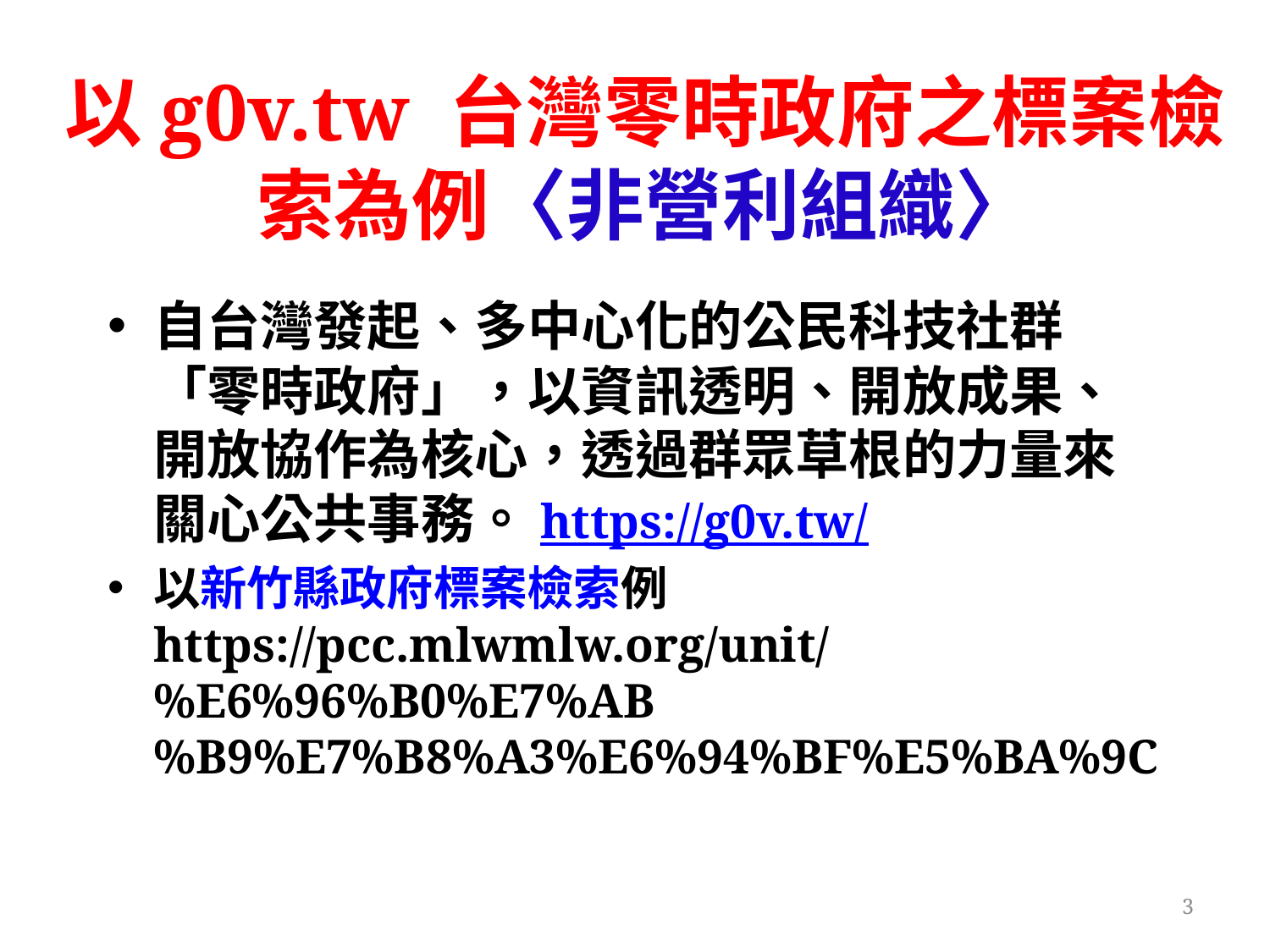

以g0v.tw 台灣零時政府之標案檢索為例〈非營利組織〉
自台灣發起、多中心化的公民科技社群「零時政府」，以資訊透明、開放成果、開放協作為核心，透過群眾草根的力量來關心公共事務。https://g0v.tw/
以新竹縣政府標案檢索例
https://pcc.mlwmlw.org/unit/%E6%96%B0%E7%AB%B9%E7%B8%A3%E6%94%BF%E5%BA%9C
3